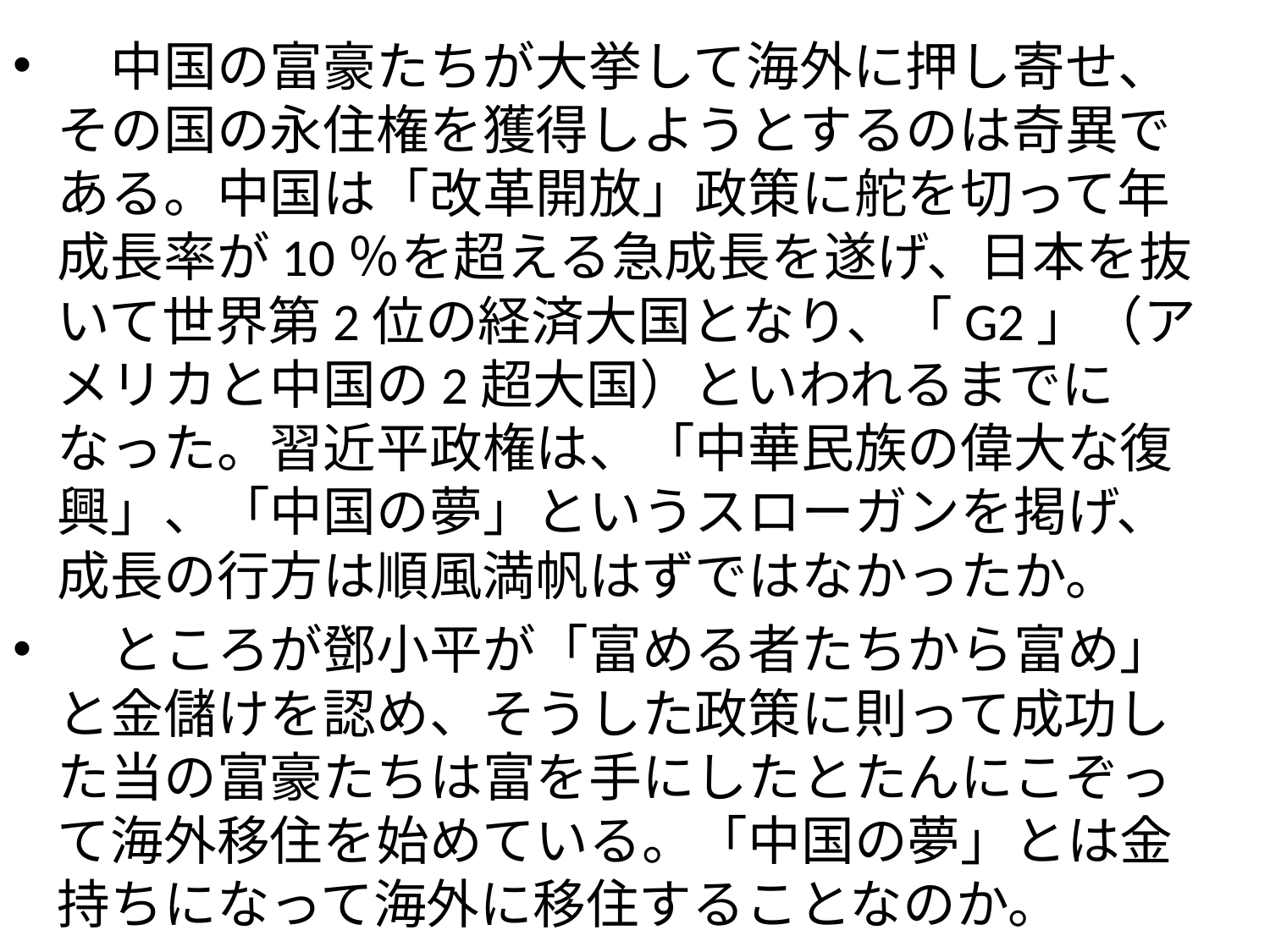

中国の富豪たちが大挙して海外に押し寄せ、その国の永住権を獲得しようとするのは奇異である。中国は「改革開放」政策に舵を切って年成長率が10％を超える急成長を遂げ、日本を抜いて世界第2位の経済大国となり、「G2」（アメリカと中国の2超大国）といわれるまでになった。習近平政権は、「中華民族の偉大な復興」、「中国の夢」というスローガンを掲げ、成長の行方は順風満帆はずではなかったか。
　ところが鄧小平が「富める者たちから富め」と金儲けを認め、そうした政策に則って成功した当の富豪たちは富を手にしたとたんにこぞって海外移住を始めている。「中国の夢」とは金持ちになって海外に移住することなのか。